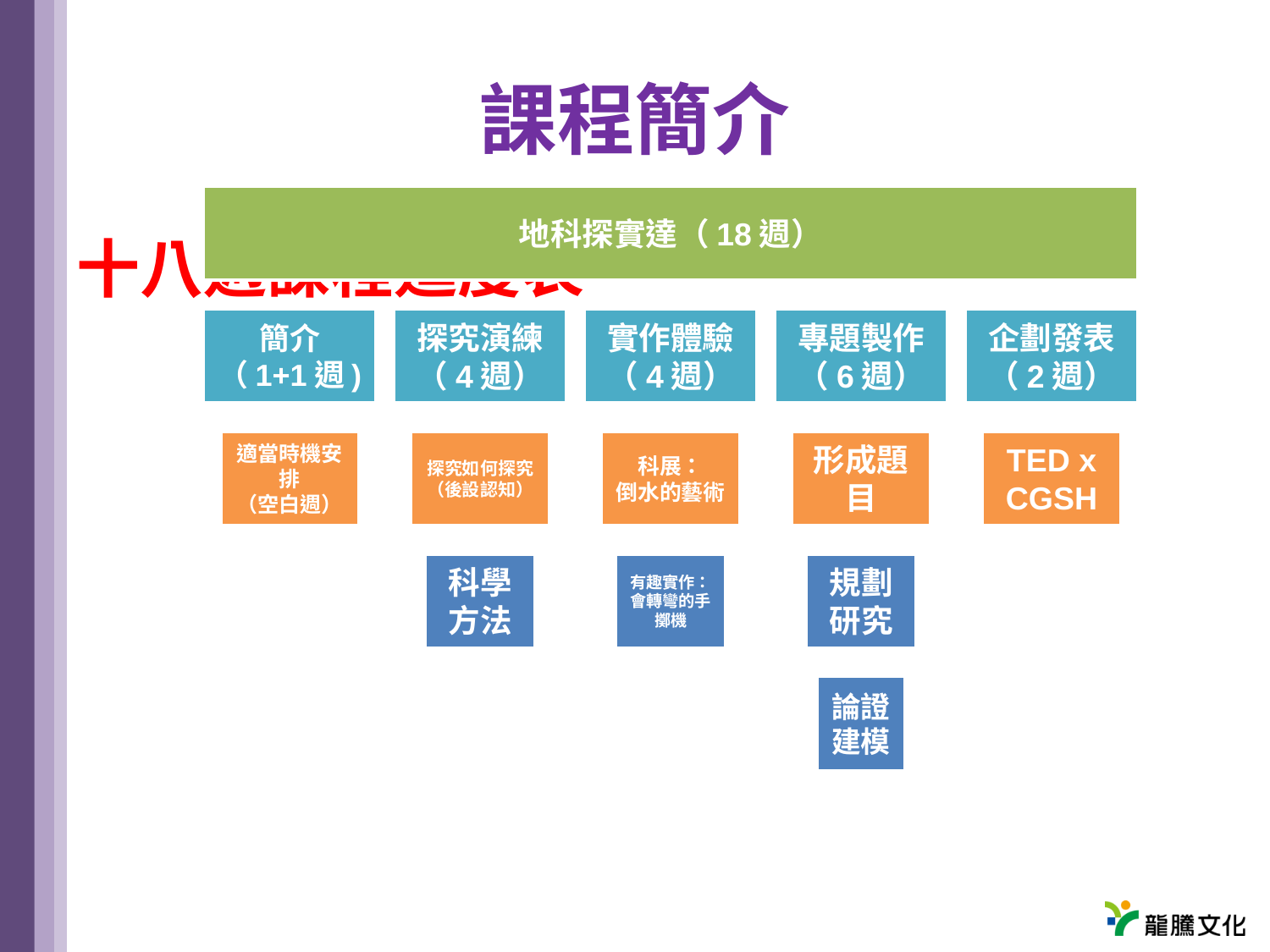

# 課程簡介
地科探實達（18週）
簡介
（1+1週)
探究演練
（4週）
探究如何探究
（後設認知）
實作體驗
（4週）
專題製作
（6週）
企劃發表
（2週）
形成題目
規劃研究
論證建模
科學方法
TED x CGSH
科展：
倒水的藝術
有趣實作：
會轉彎的手擲機
適當時機安排
（空白週）
十八週課程進度表